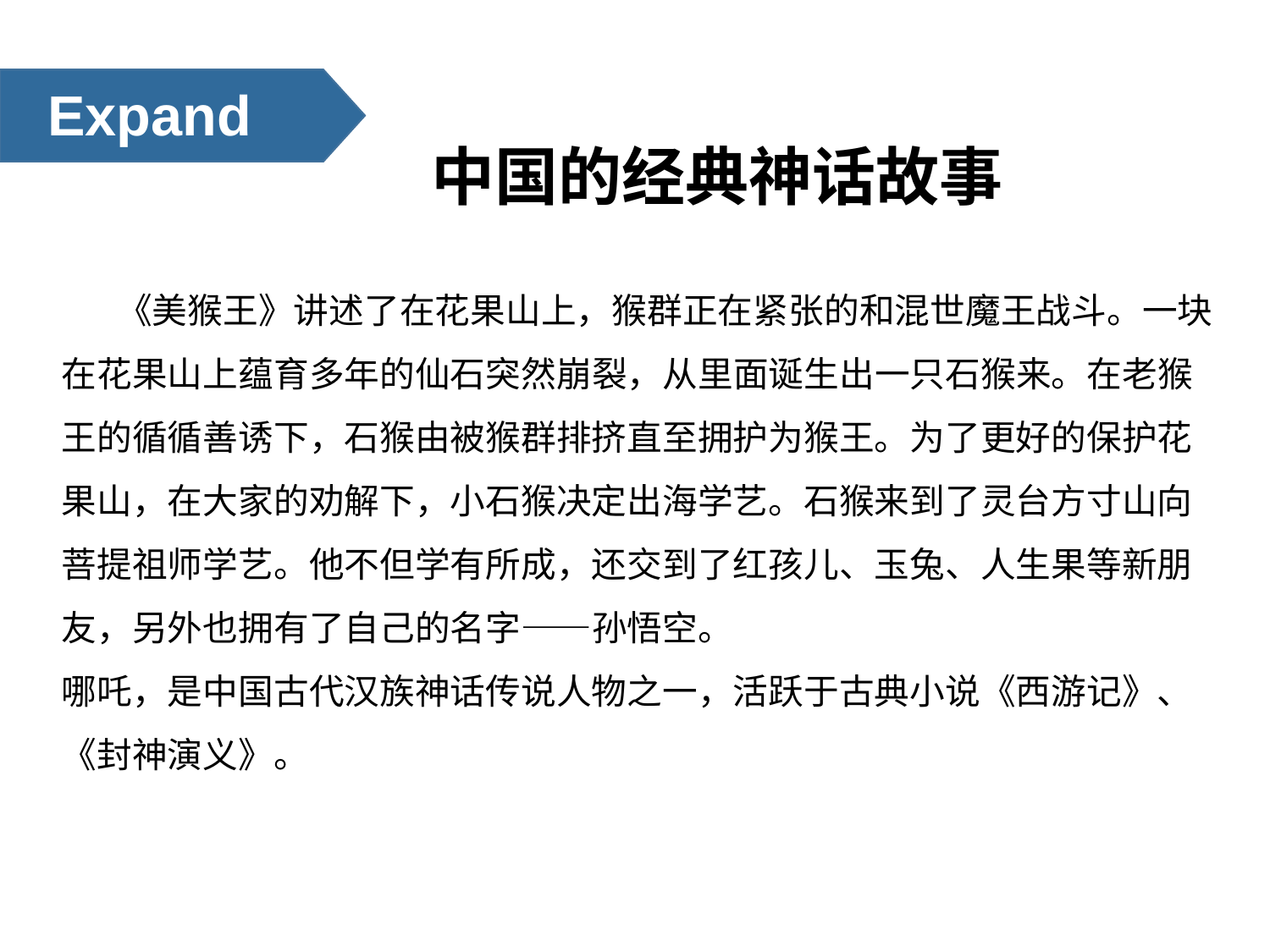

Expand
中国的经典神话故事
      《美猴王》讲述了在花果山上，猴群正在紧张的和混世魔王战斗。一块在花果山上蕴育多年的仙石突然崩裂，从里面诞生出一只石猴来。在老猴王的循循善诱下，石猴由被猴群排挤直至拥护为猴王。为了更好的保护花果山，在大家的劝解下，小石猴决定出海学艺。石猴来到了灵台方寸山向菩提祖师学艺。他不但学有所成，还交到了红孩儿、玉兔、人生果等新朋友，另外也拥有了自己的名字——孙悟空。
哪吒，是中国古代汉族神话传说人物之一，活跃于古典小说《西游记》、《封神演义》。